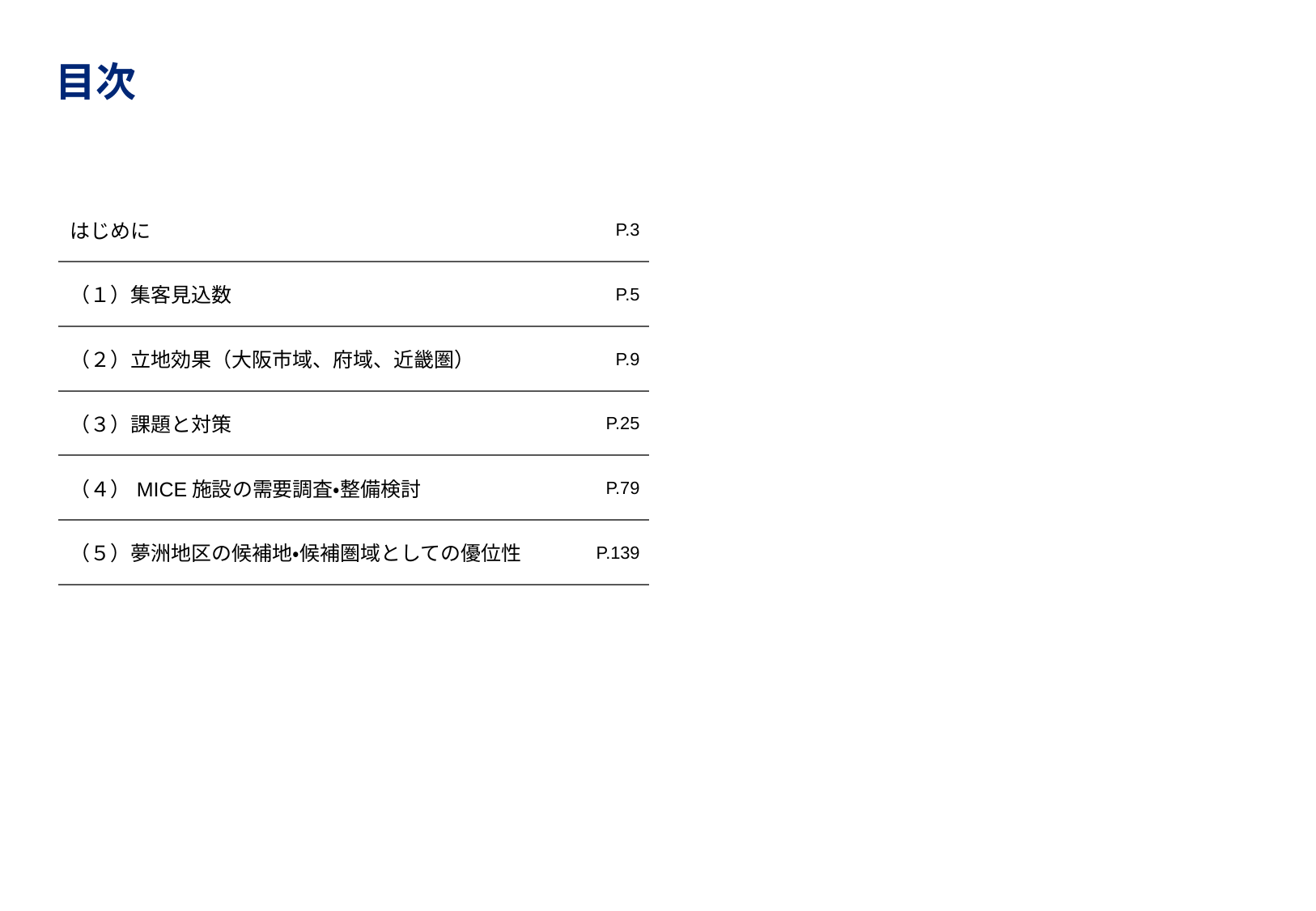

目次
| はじめに | P.3 |
| --- | --- |
| （１）集客見込数 | P.5 |
| （２）立地効果（大阪市域、府域、近畿圏） | P.9 |
| （３）課題と対策 | P.25 |
| （４）MICE施設の需要調査・整備検討 | P.79 |
| （５）夢洲地区の候補地・候補圏域としての優位性 | P.139 |